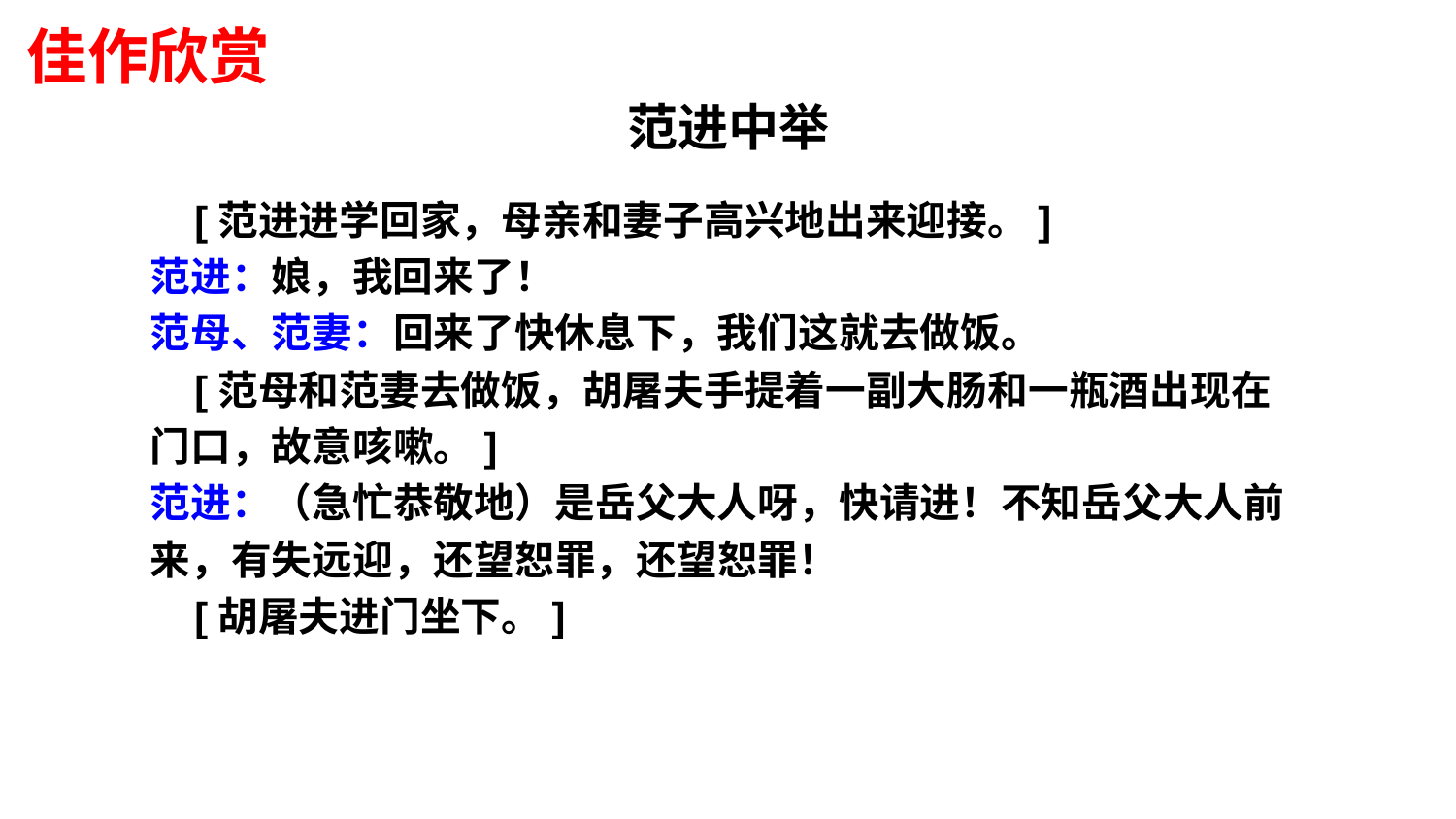

佳作欣赏
范进中举
    [范进进学回家，母亲和妻子高兴地出来迎接。]
范进：娘，我回来了！
范母、范妻：回来了快休息下，我们这就去做饭。
    [范母和范妻去做饭，胡屠夫手提着一副大肠和一瓶酒出现在门口，故意咳嗽。]
范进：（急忙恭敬地）是岳父大人呀，快请进！不知岳父大人前来，有失远迎，还望恕罪，还望恕罪！
    [胡屠夫进门坐下。]